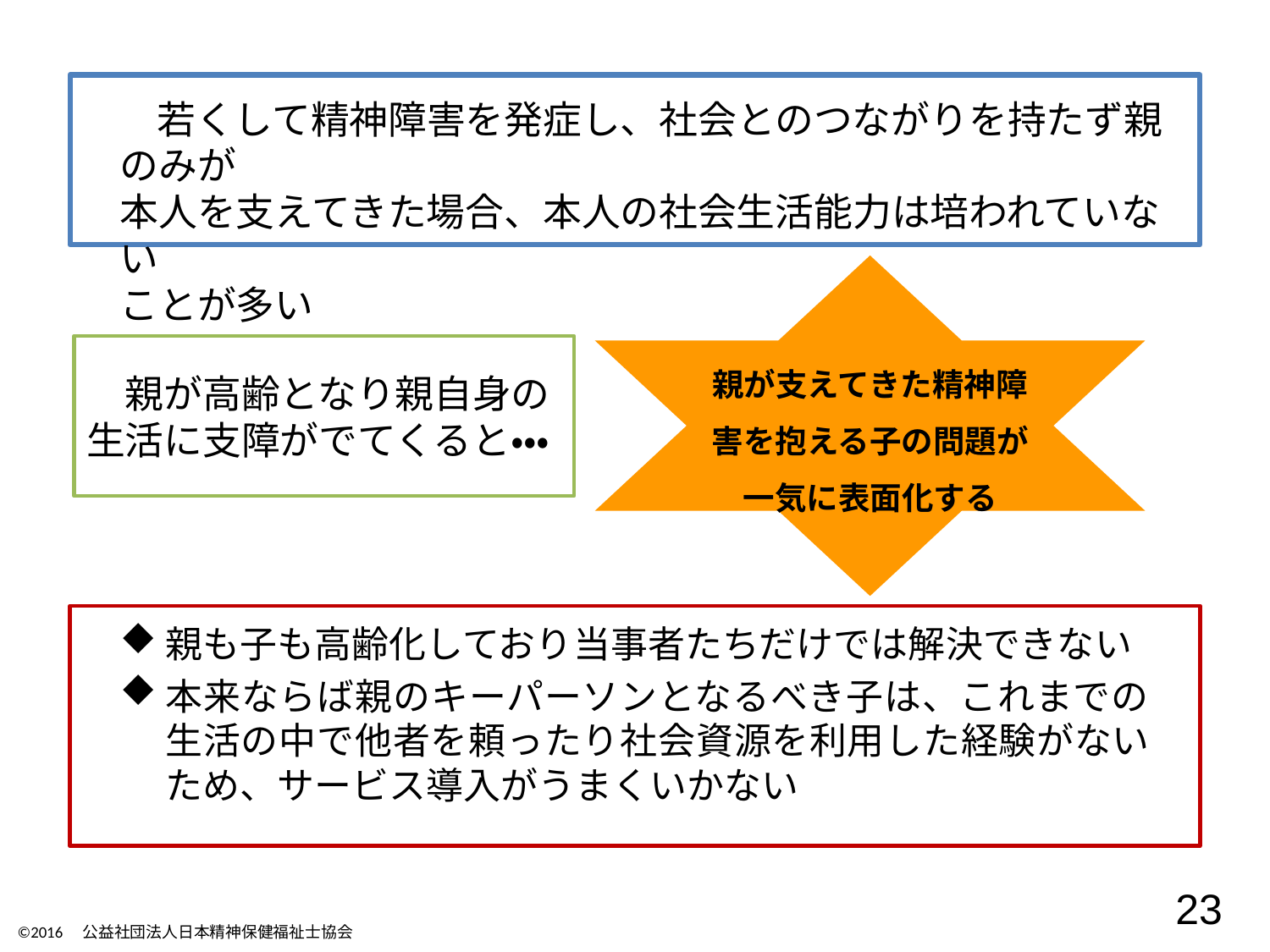

# 若くして精神障害を発症し、社会とのつながりを持たず親のみが 本人を支えてきた場合、本人の社会生活能力は培われていない ことが多い
親が支えてきた精神障害を抱える子の問題が一気に表面化する
　親が高齢となり親自身の
生活に支障がでてくると・・・
親も子も高齢化しており当事者たちだけでは解決できない
本来ならば親のキーパーソンとなるべき子は、これまでの
生活の中で他者を頼ったり社会資源を利用した経験がないため、サービス導入がうまくいかない

23
©2016　公益社団法人日本精神保健福祉士協会